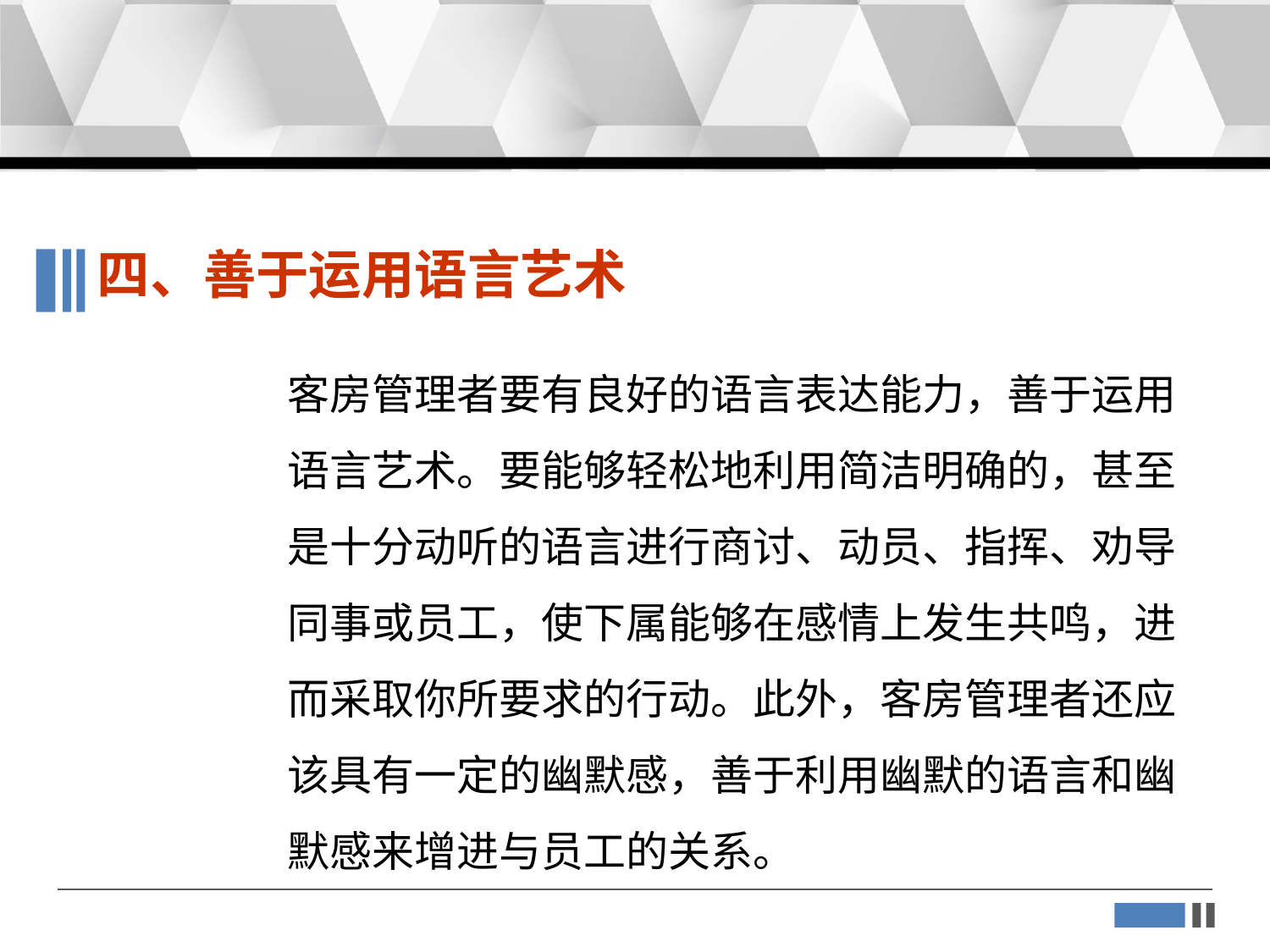

四、善于运用语言艺术

客房管理者要有良好的语言表达能力，善于运用语言艺术。要能够轻松地利用简洁明确的，甚至是十分动听的语言进行商讨、动员、指挥、劝导同事或员工，使下属能够在感情上发生共鸣，进而采取你所要求的行动。此外，客房管理者还应该具有一定的幽默感，善于利用幽默的语言和幽默感来增进与员工的关系。